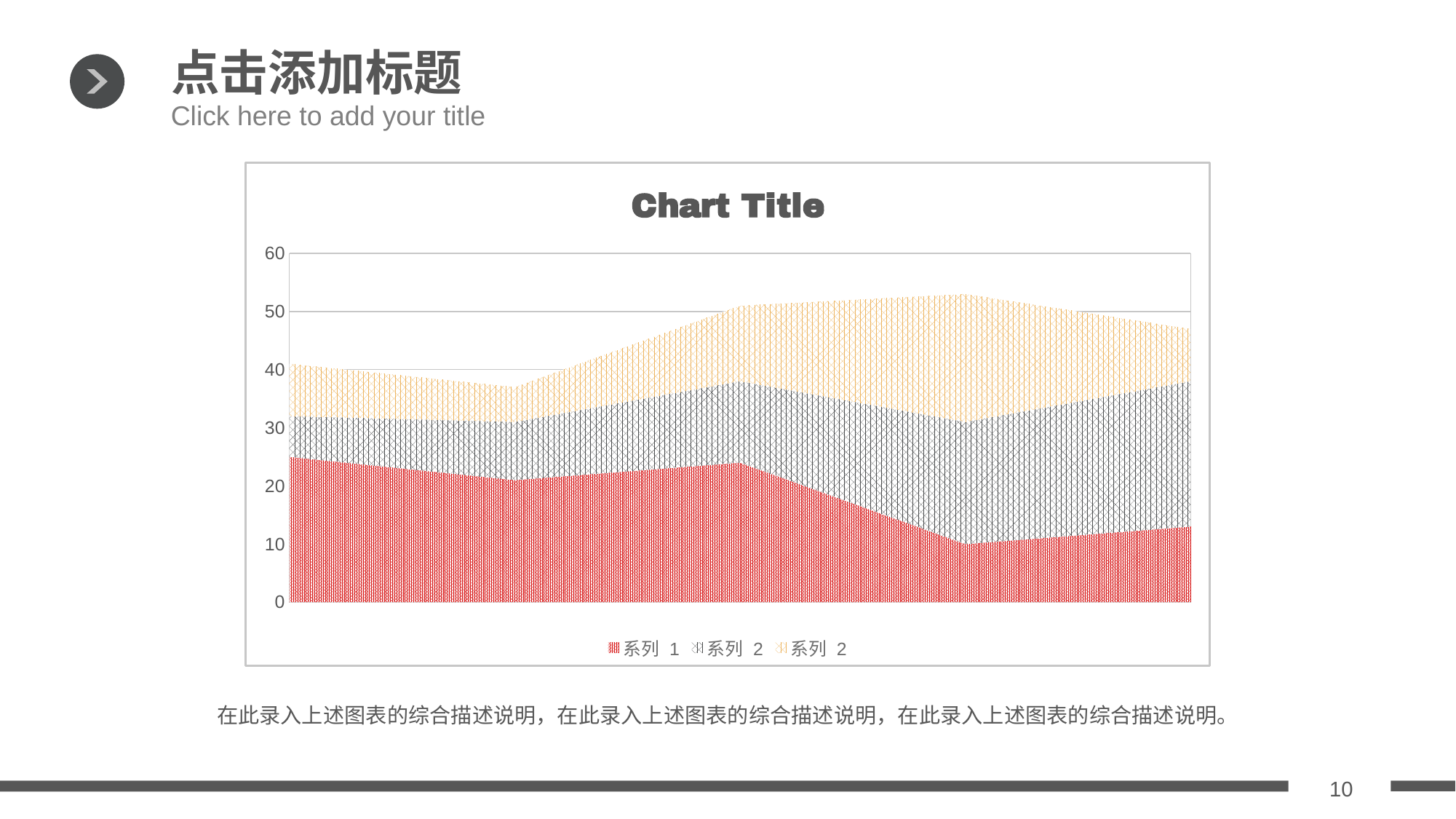

点击添加标题
Click here to add your title

### Chart:

| Category | 系列 1 | 系列 2 | 系列 2 |
|---|---|---|---|
| 42064 | 25.0 | 7.0 | 9.0 |
| 42095 | 21.0 | 10.0 | 6.0 |
| 42125 | 24.0 | 14.0 | 13.0 |
| 42156 | 10.0 | 21.0 | 22.0 |
| 42186 | 13.0 | 25.0 | 9.0 |
在此录入上述图表的综合描述说明，在此录入上述图表的综合描述说明，在此录入上述图表的综合描述说明。